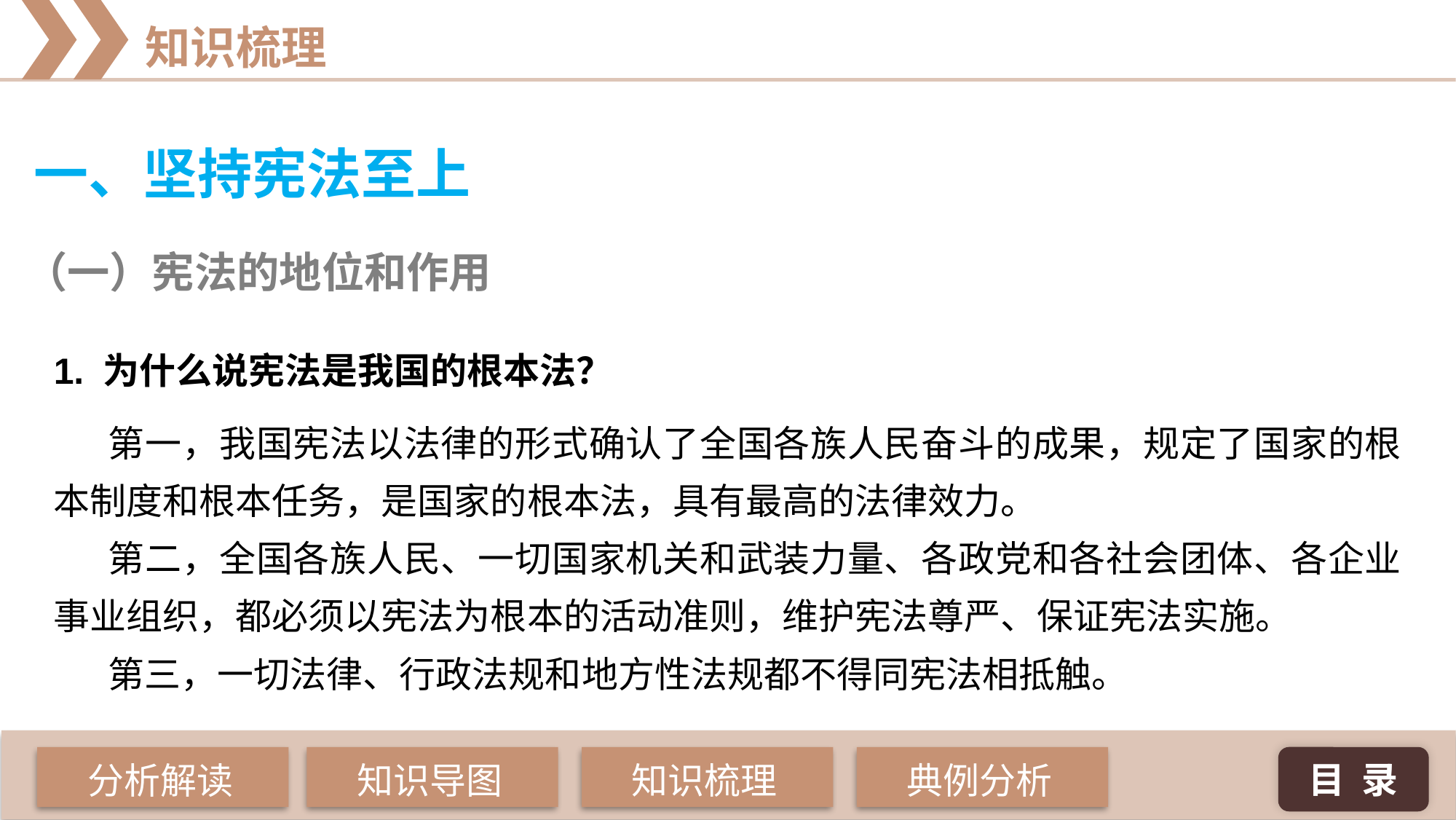

一、坚持宪法至上
（一）宪法的地位和作用
1. 为什么说宪法是我国的根本法？
第一，我国宪法以法律的形式确认了全国各族人民奋斗的成果，规定了国家的根本制度和根本任务，是国家的根本法，具有最高的法律效力。
第二，全国各族人民、一切国家机关和武装力量、各政党和各社会团体、各企业事业组织，都必须以宪法为根本的活动准则，维护宪法尊严、保证宪法实施。
第三，一切法律、行政法规和地方性法规都不得同宪法相抵触。